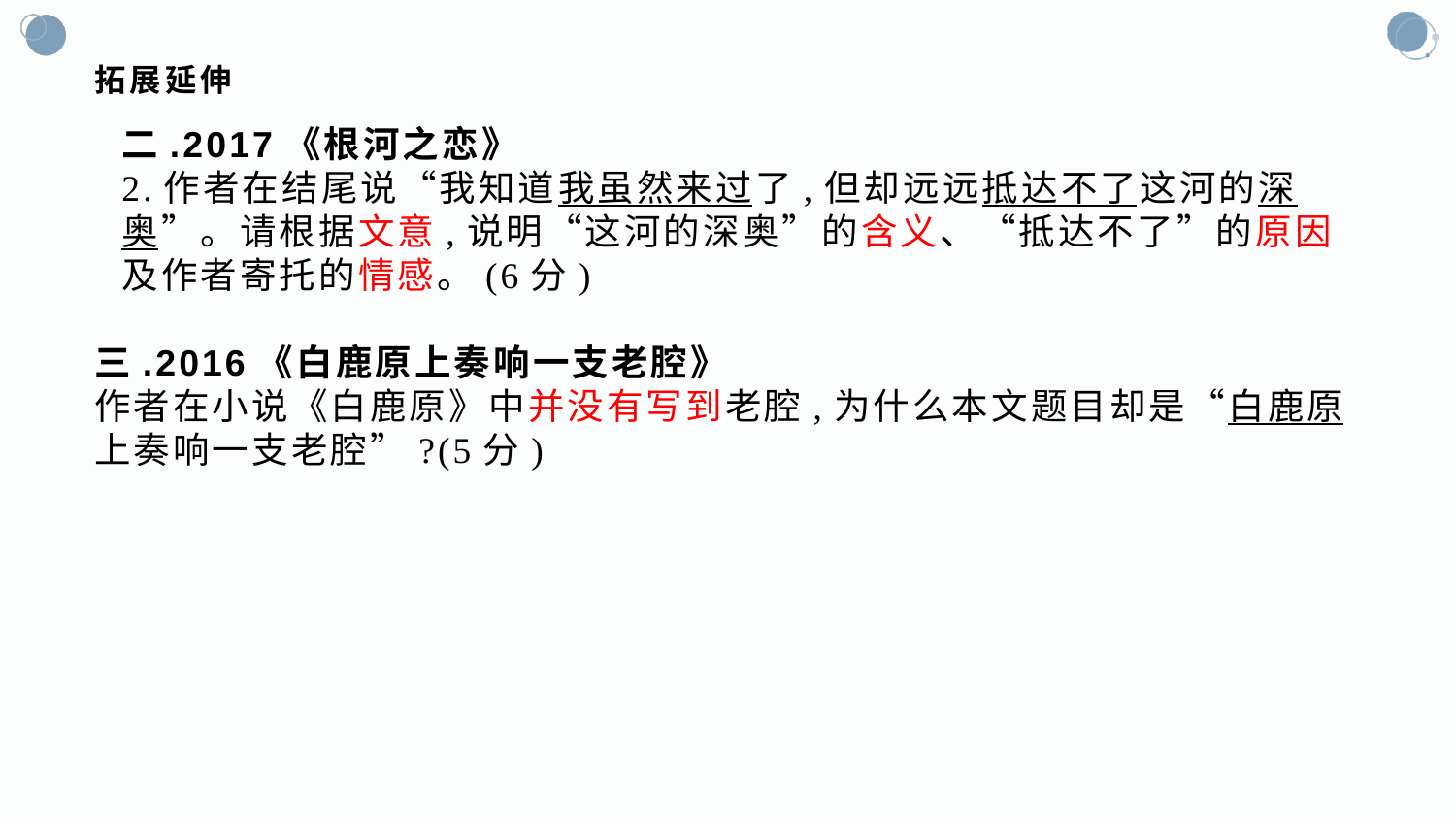

# 拓展延伸
二.2017《根河之恋》
2.作者在结尾说“我知道我虽然来过了,但却远远抵达不了这河的深奥”。请根据文意,说明“这河的深奥”的含义、“抵达不了”的原因及作者寄托的情感。(6分)

三.2016《白鹿原上奏响一支老腔》
作者在小说《白鹿原》中并没有写到老腔,为什么本文题目却是“白鹿原上奏响一支老腔”?(5分)